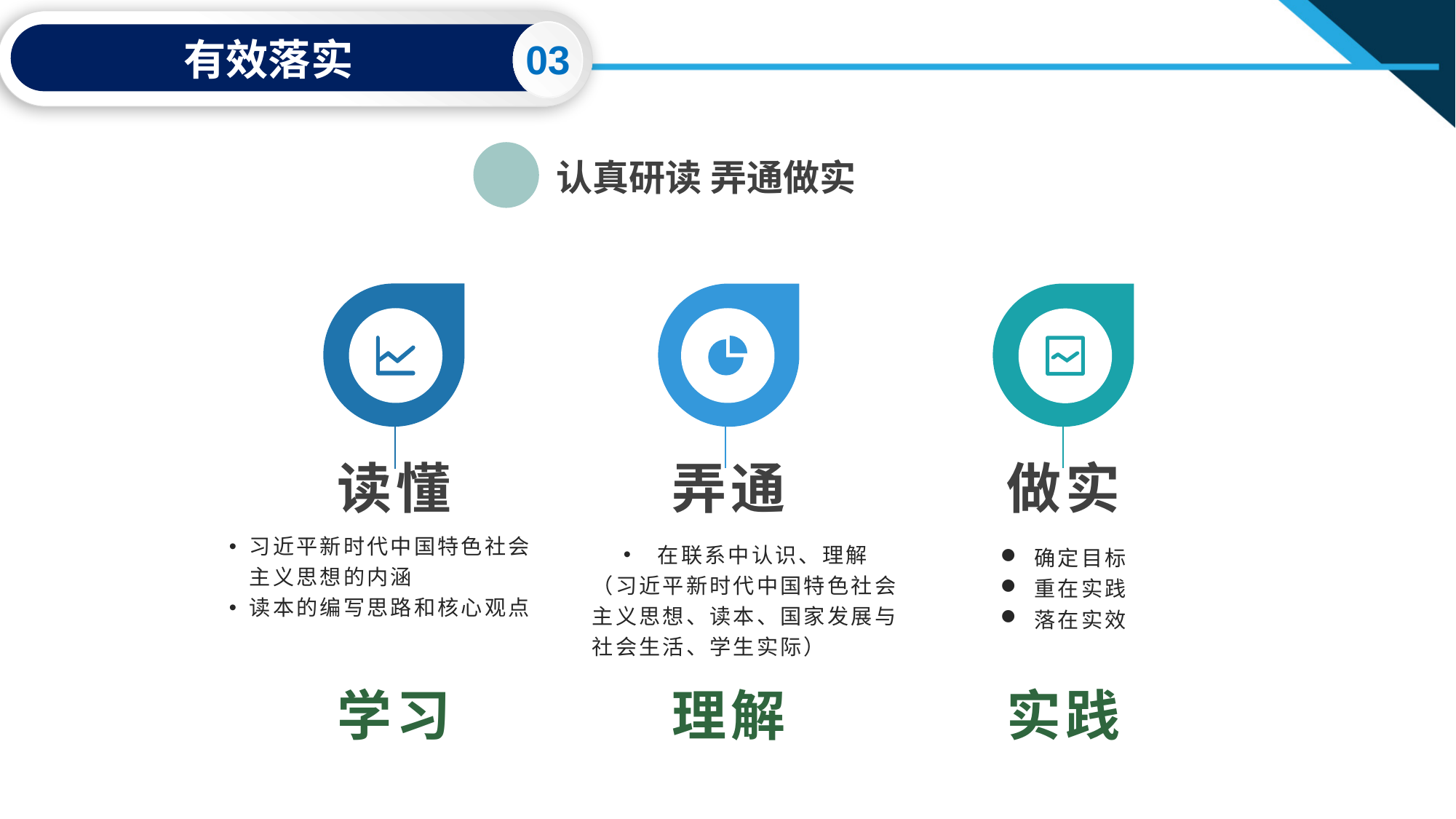

03
有效落实

认真研读 弄通做实

读懂
弄通
做实
习近平新时代中国特色社会主义思想的内涵
读本的编写思路和核心观点
在联系中认识、理解
（习近平新时代中国特色社会主义思想、读本、国家发展与社会生活、学生实际）
确定目标
重在实践
落在实效
学习
理解
实践